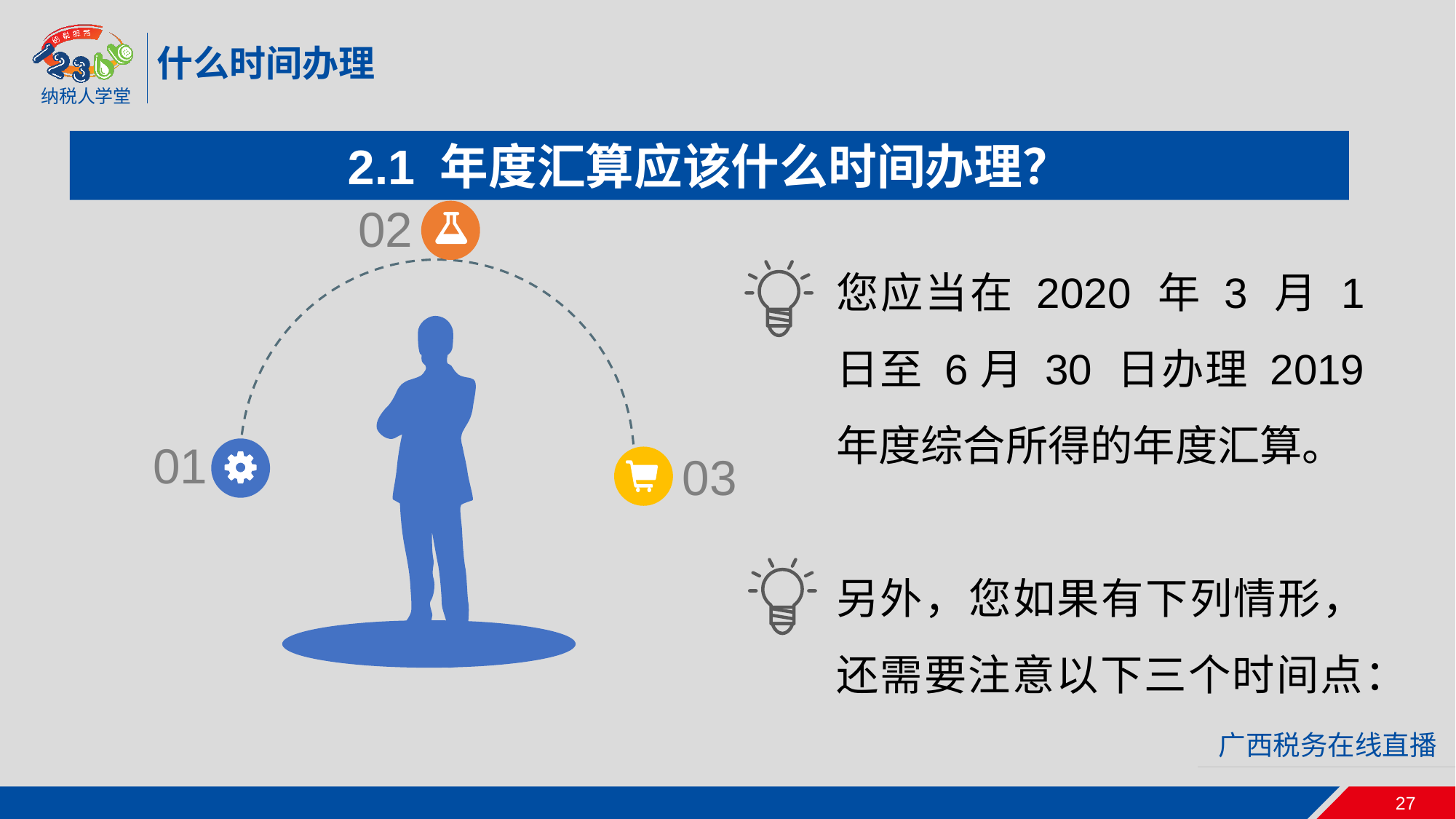

什么时间办理
2.1 年度汇算应该什么时间办理？

02

您应当在 2020 年 3 月 1 日至 6月 30 日办理 2019 年度综合所得的年度汇算。

另外，您如果有下列情形，还需要注意以下三个时间点：

01

03